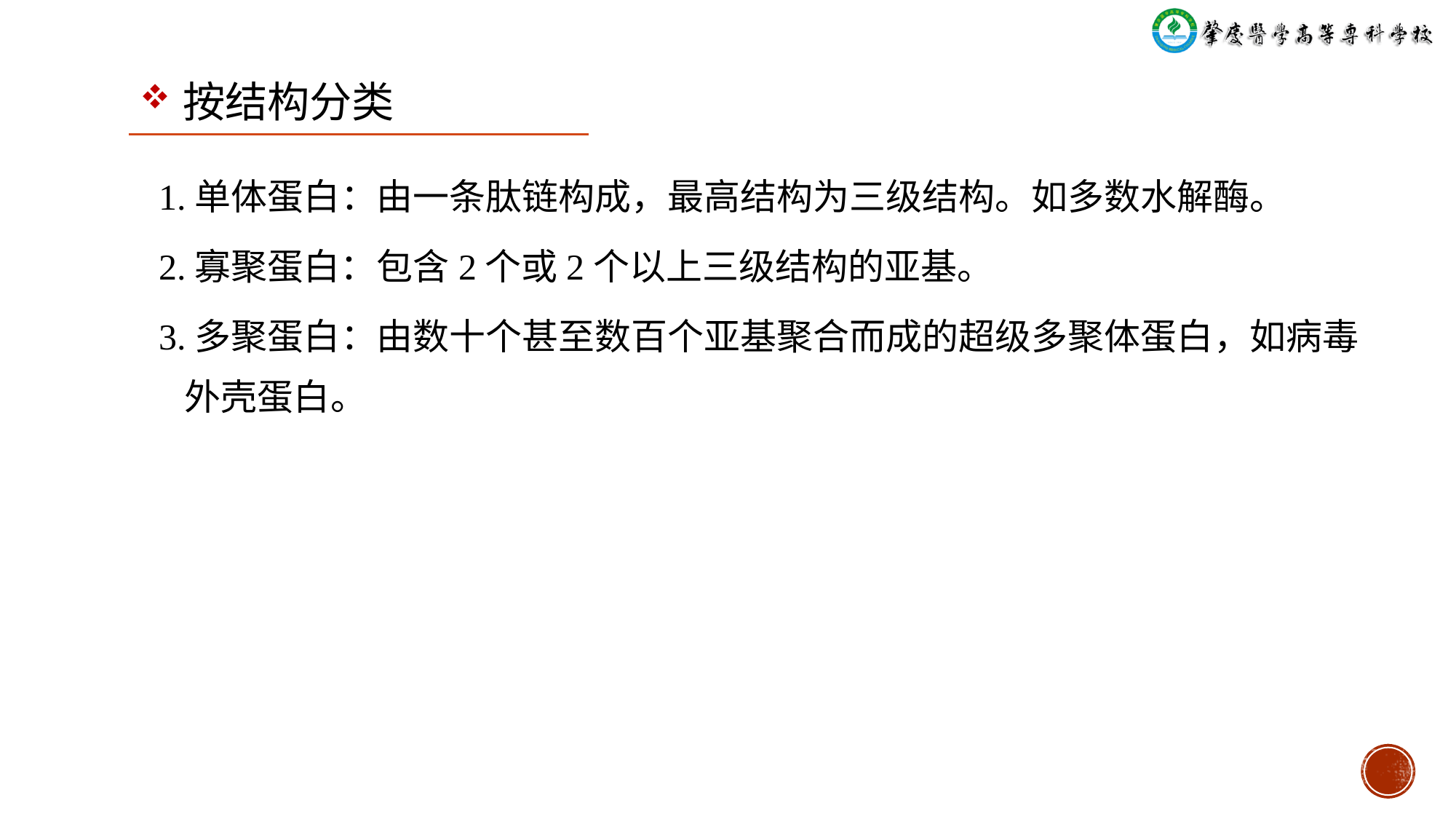

按结构分类
1.单体蛋白：由一条肽链构成，最高结构为三级结构。如多数水解酶。
2.寡聚蛋白：包含2个或2个以上三级结构的亚基。
3.多聚蛋白：由数十个甚至数百个亚基聚合而成的超级多聚体蛋白，如病毒外壳蛋白。